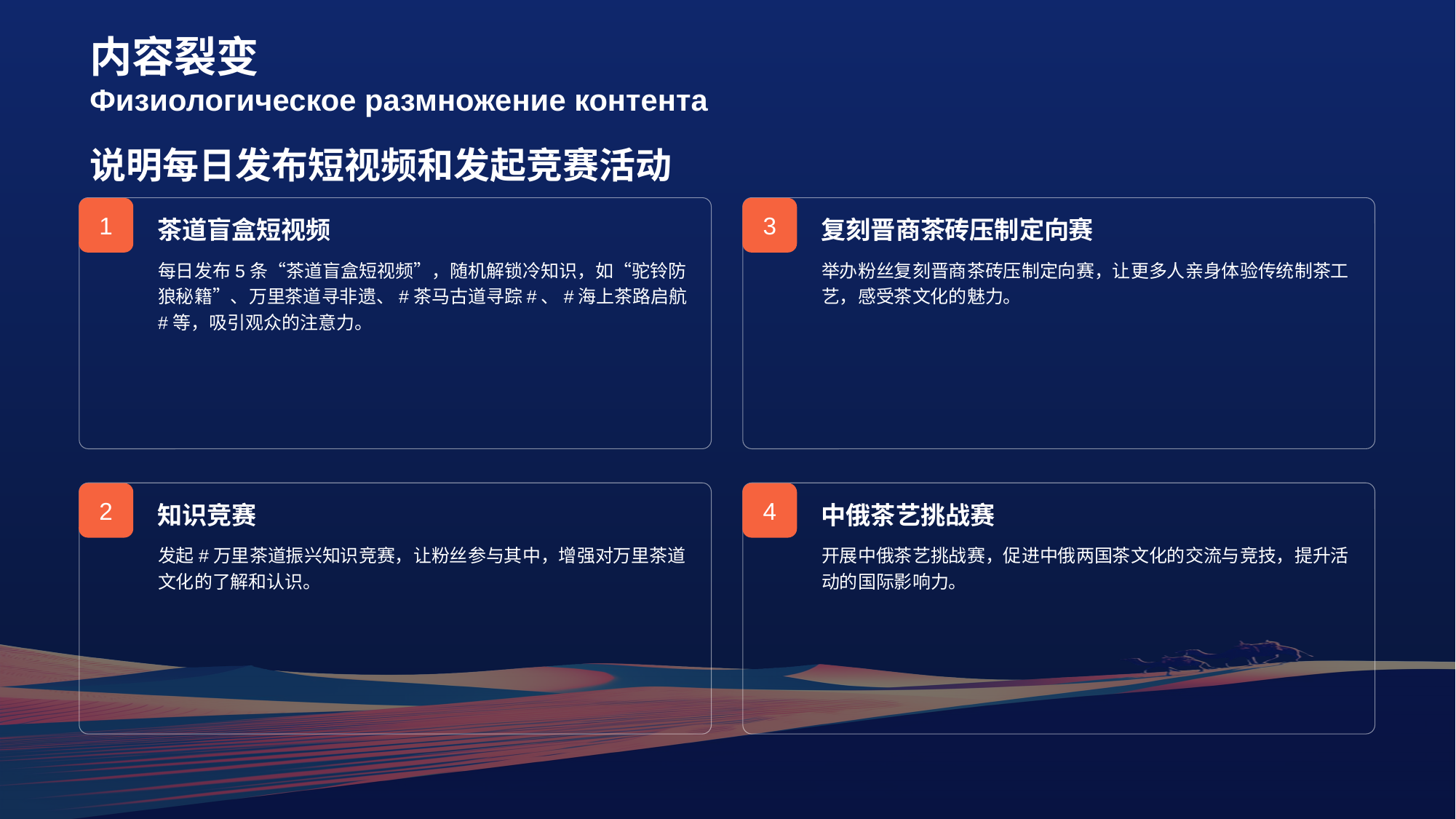

# 内容裂变 Физиологическое размножение контента
说明每日发布短视频和发起竞赛活动

1
茶道盲盒短视频
每日发布5条“茶道盲盒短视频”，随机解锁冷知识，如“驼铃防狼秘籍”、万里茶道寻非遗、#茶马古道寻踪#、#海上茶路启航#等，吸引观众的注意力。

3
复刻晋商茶砖压制定向赛
举办粉丝复刻晋商茶砖压制定向赛，让更多人亲身体验传统制茶工艺，感受茶文化的魅力。

2
知识竞赛
发起#万里茶道振兴知识竞赛，让粉丝参与其中，增强对万里茶道文化的了解和认识。

4
中俄茶艺挑战赛
开展中俄茶艺挑战赛，促进中俄两国茶文化的交流与竞技，提升活动的国际影响力。